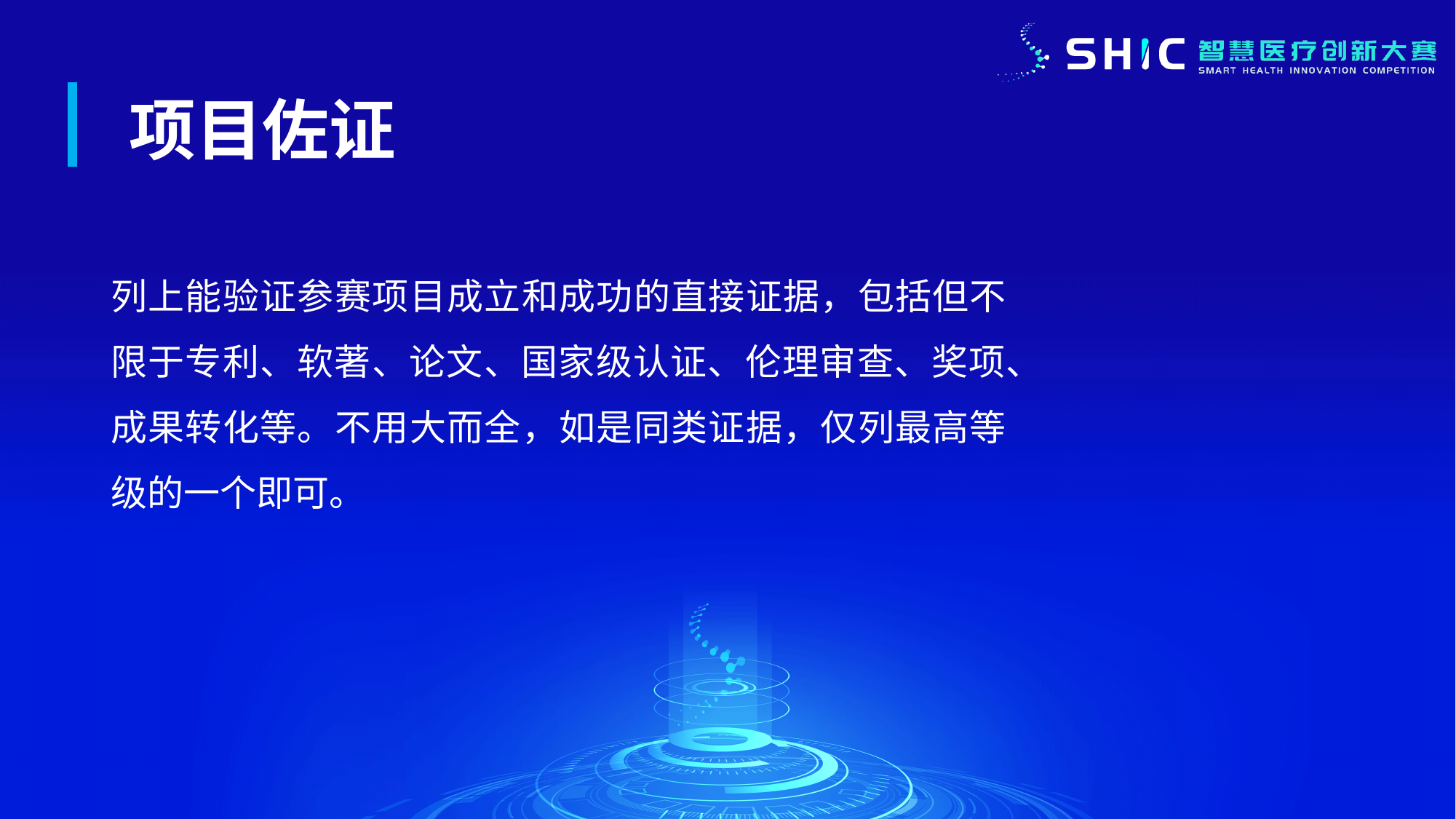

项目佐证
列上能验证参赛项目成立和成功的直接证据，包括但不限于专利、软著、论文、国家级认证、伦理审查、奖项、成果转化等。不用大而全，如是同类证据，仅列最高等级的一个即可。